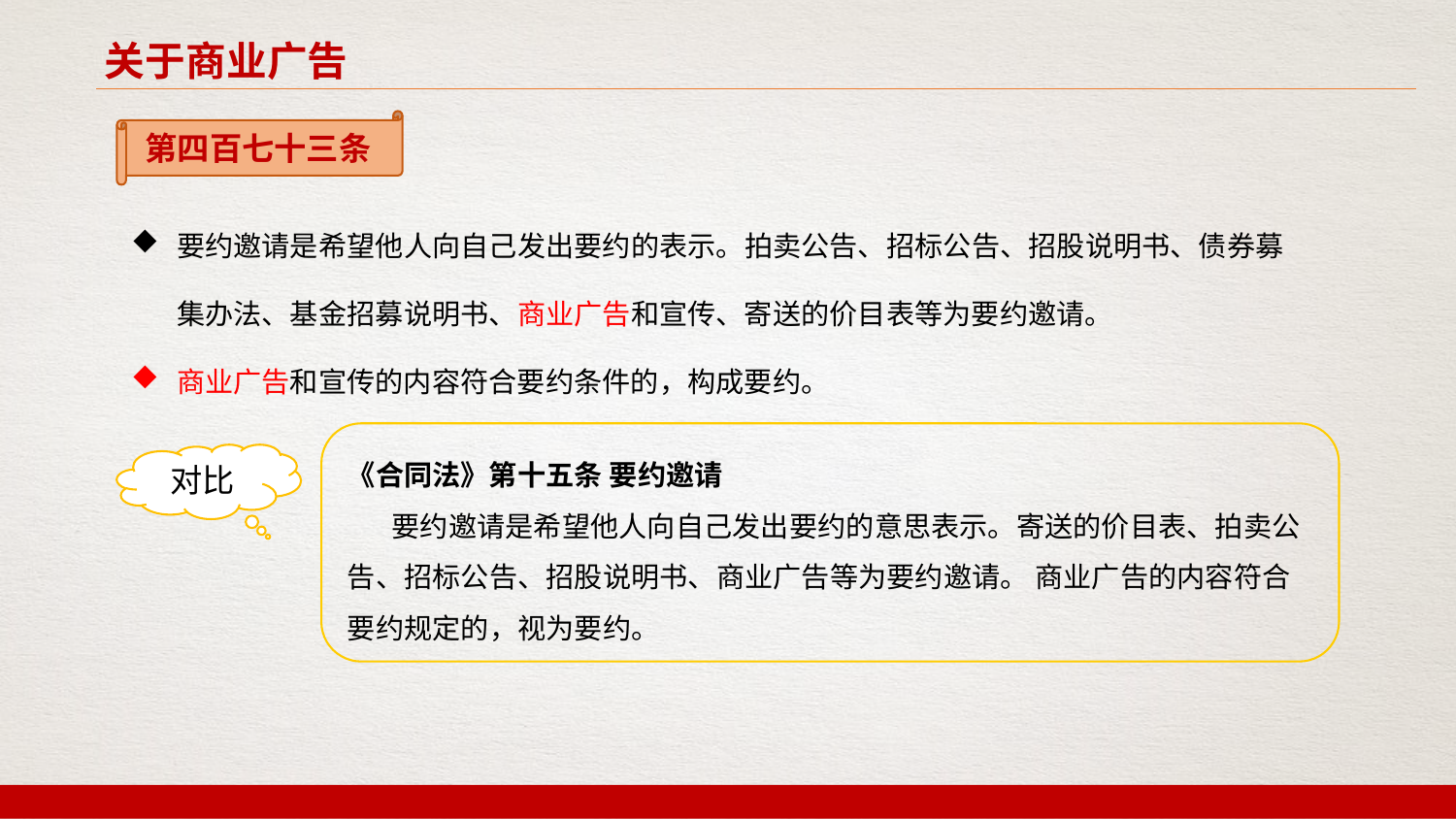

关于商业广告
第四百七十三条
要约邀请是希望他人向自己发出要约的表示。拍卖公告、招标公告、招股说明书、债券募集办法、基金招募说明书、商业广告和宣传、寄送的价目表等为要约邀请。
商业广告和宣传的内容符合要约条件的，构成要约。
《合同法》第十五条 要约邀请
      要约邀请是希望他人向自己发出要约的意思表示。寄送的价目表、拍卖公告、招标公告、招股说明书、商业广告等为要约邀请。 商业广告的内容符合要约规定的，视为要约。
对比